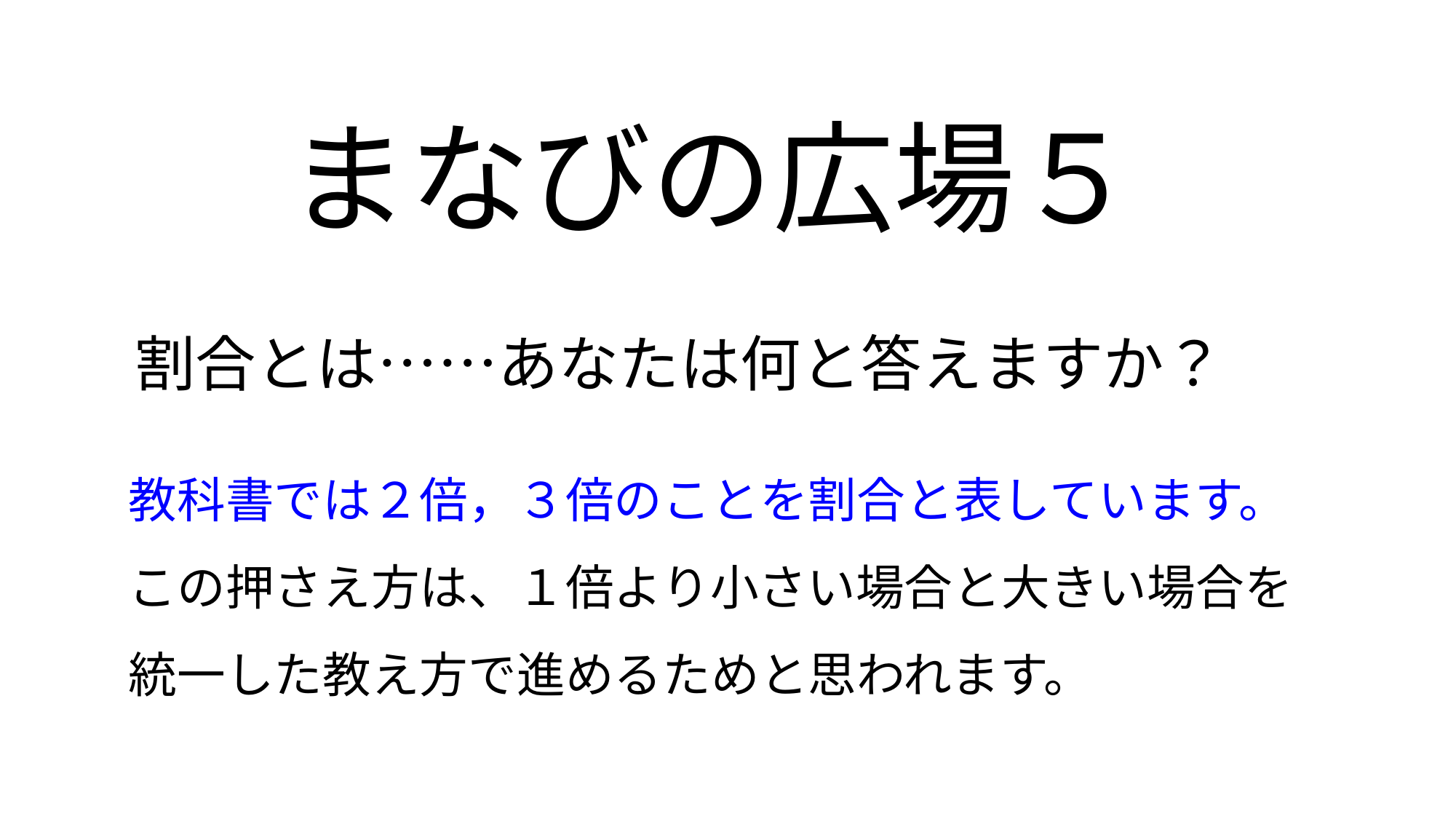

# まなびの広場５
割合とは……あなたは何と答えますか？
教科書では２倍，３倍のことを割合と表しています。
この押さえ方は、１倍より小さい場合と大きい場合を
統一した教え方で進めるためと思われます。